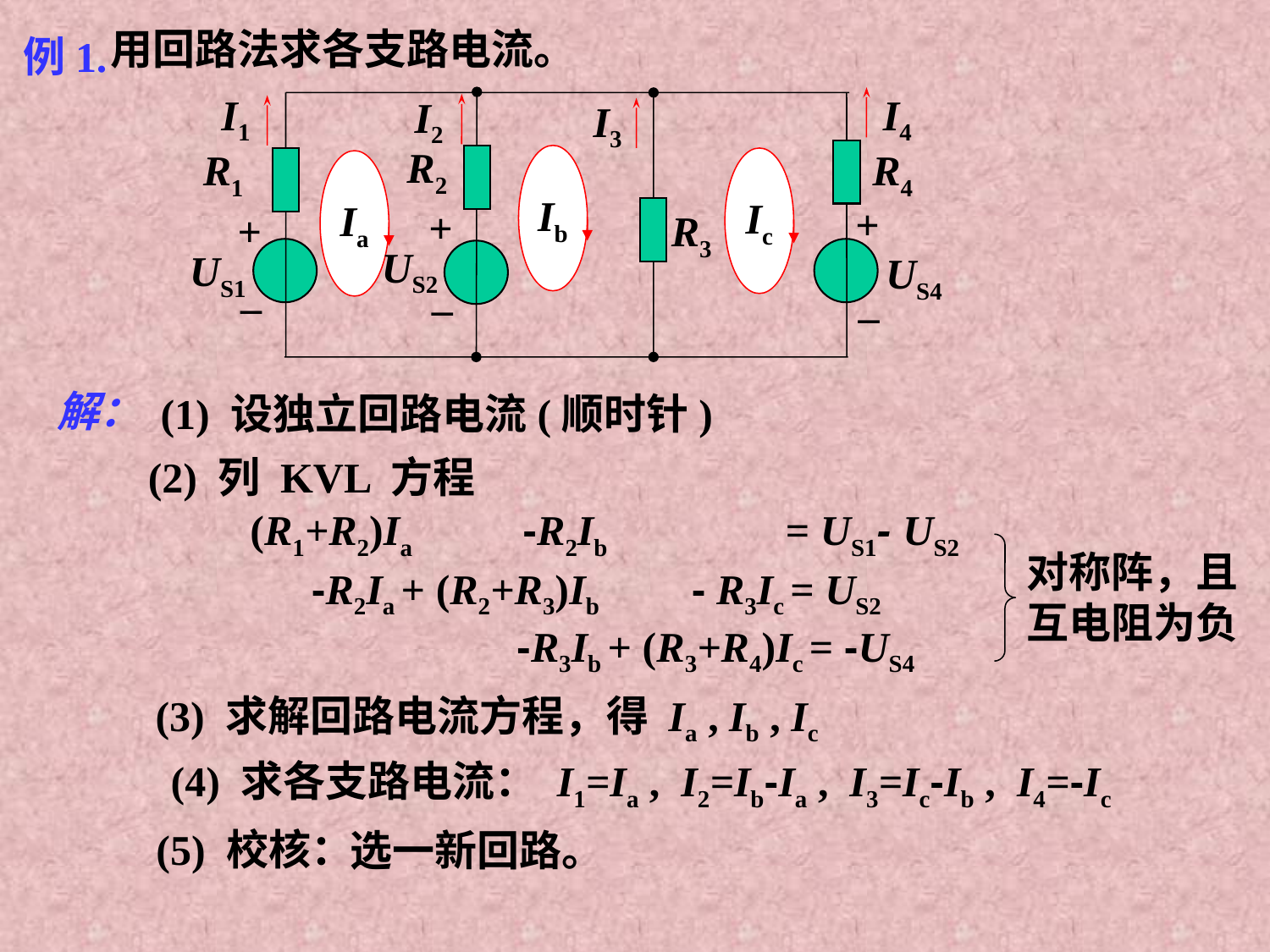

用回路法求各支路电流。
例1.
I1
I4
I2

I3

R2
R1
R4

+
+
+

R3
US2
US1

 US4
_
_
_

Ib

Ic

Ia

解：
(1) 设独立回路电流(顺时针)
(2) 列 KVL 方程
(R1+R2)Ia                  -R2Ib                             = US1- US2
       -R2Ia + (R2+R3)Ib               - R3Ic = US2
                           -R3Ib + (R3+R4)Ic = -US4

对称阵，且
互电阻为负
(3) 求解回路电流方程，得 Ia , Ib , Ic
(4) 求各支路电流： I1=Ia ,  I2=Ib-Ia ,  I3=Ic-Ib ,  I4=-Ic
(5) 校核：
选一新回路。